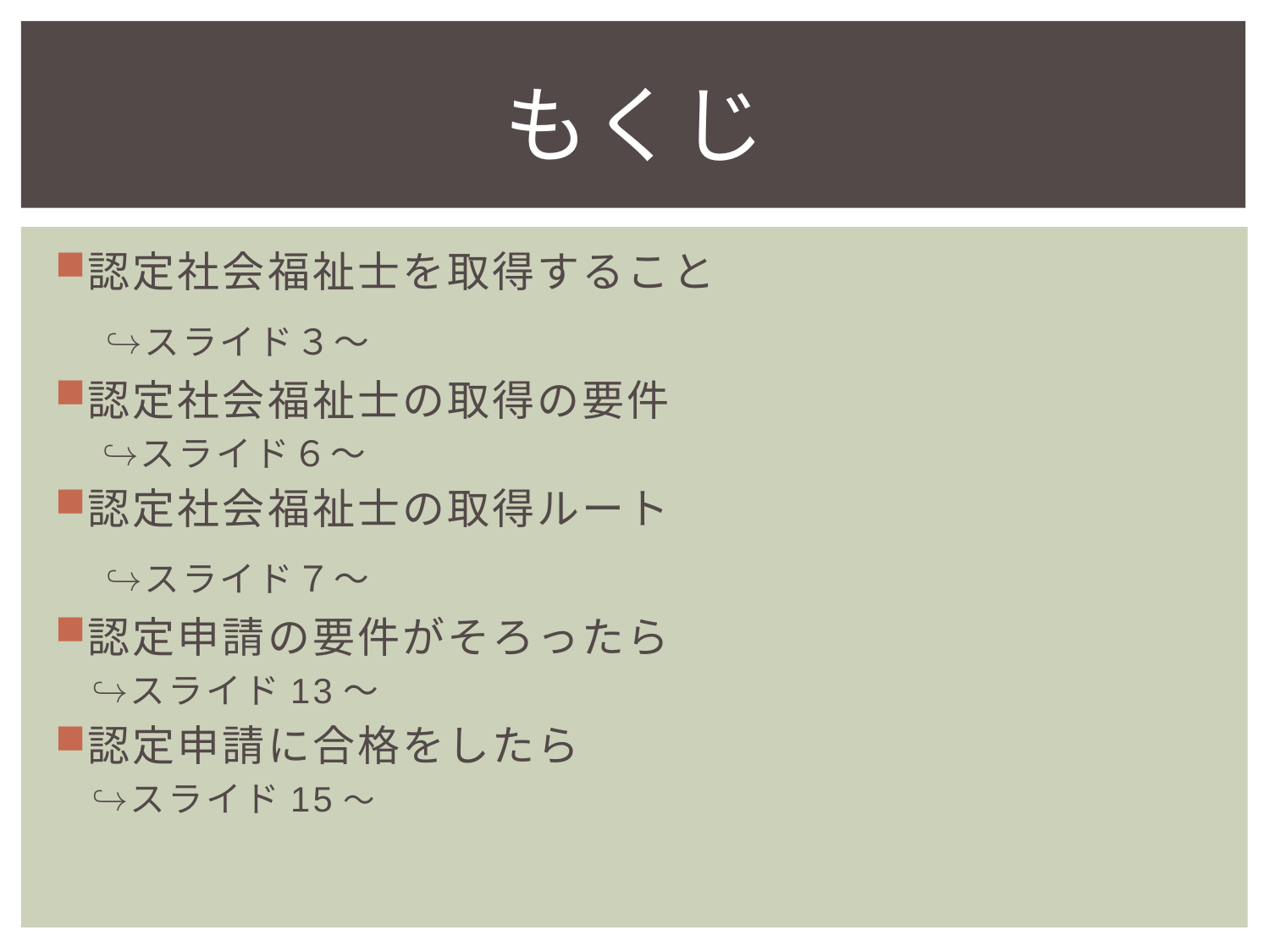

# もくじ
認定社会福祉士を取得すること
　↪スライド３～
認定社会福祉士の取得の要件
　 ↪スライド６～
認定社会福祉士の取得ルート
　↪スライド７～
認定申請の要件がそろったら
　↪スライド13～
認定申請に合格をしたら
　↪スライド15～